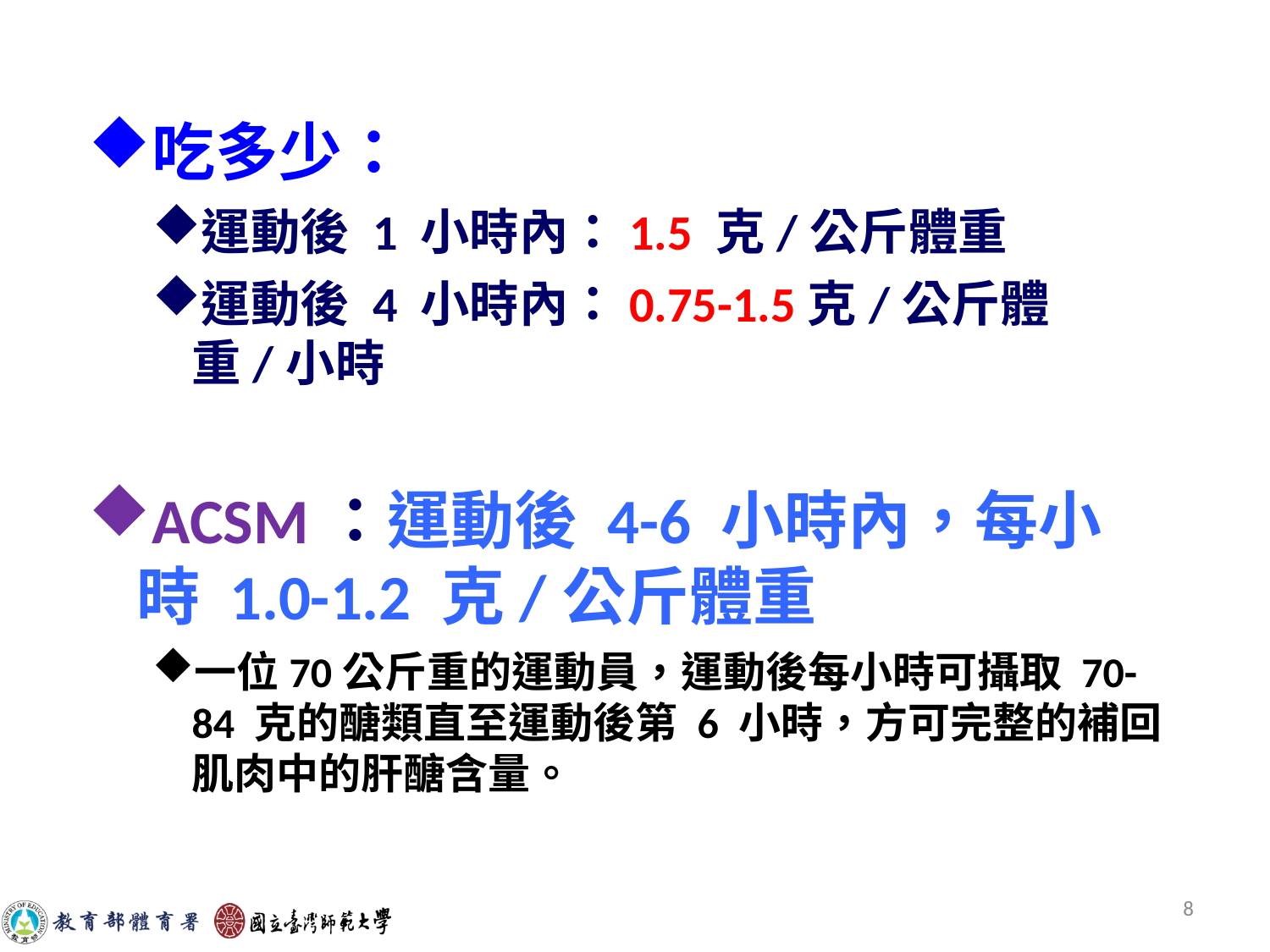

吃多少：
運動後 1 小時內：1.5 克/公斤體重
運動後 4 小時內：0.75-1.5克/公斤體重/小時

ACSM：運動後 4-6 小時內，每小時 1.0-1.2 克/公斤體重
一位70公斤重的運動員，運動後每小時可攝取 70-84 克的醣類直至運動後第 6 小時，方可完整的補回肌肉中的肝醣含量。
8